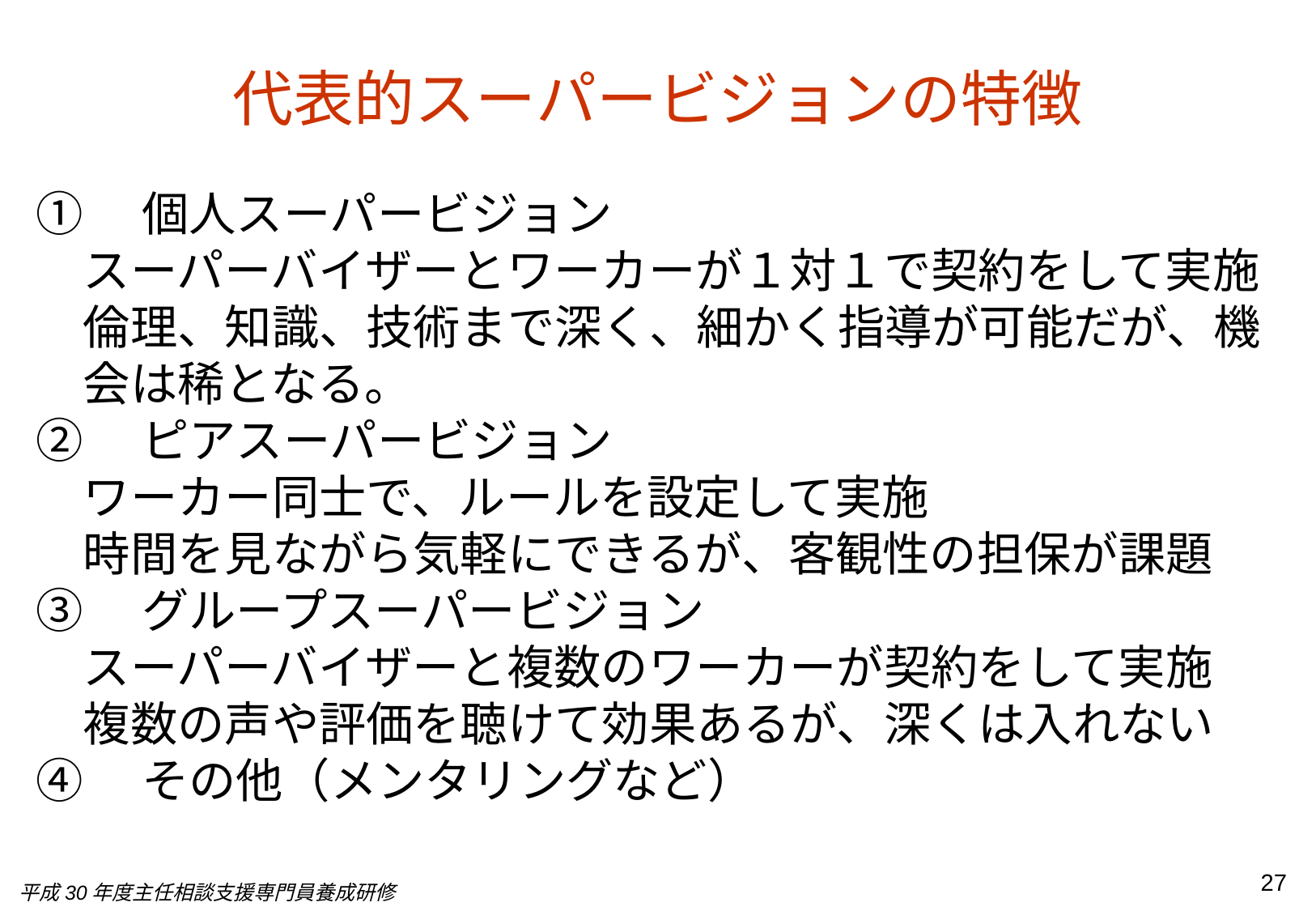

代表的スーパービジョンの特徴
①　個人スーパービジョン
　スーパーバイザーとワーカーが１対１で契約をして実施
　倫理、知識、技術まで深く、細かく指導が可能だが、機
　会は稀となる。
②　ピアスーパービジョン
　ワーカー同士で、ルールを設定して実施
　時間を見ながら気軽にできるが、客観性の担保が課題
③　グループスーパービジョン
　スーパーバイザーと複数のワーカーが契約をして実施
　複数の声や評価を聴けて効果あるが、深くは入れない
④　その他（メンタリングなど）
27
平成30年度主任相談支援専門員養成研修